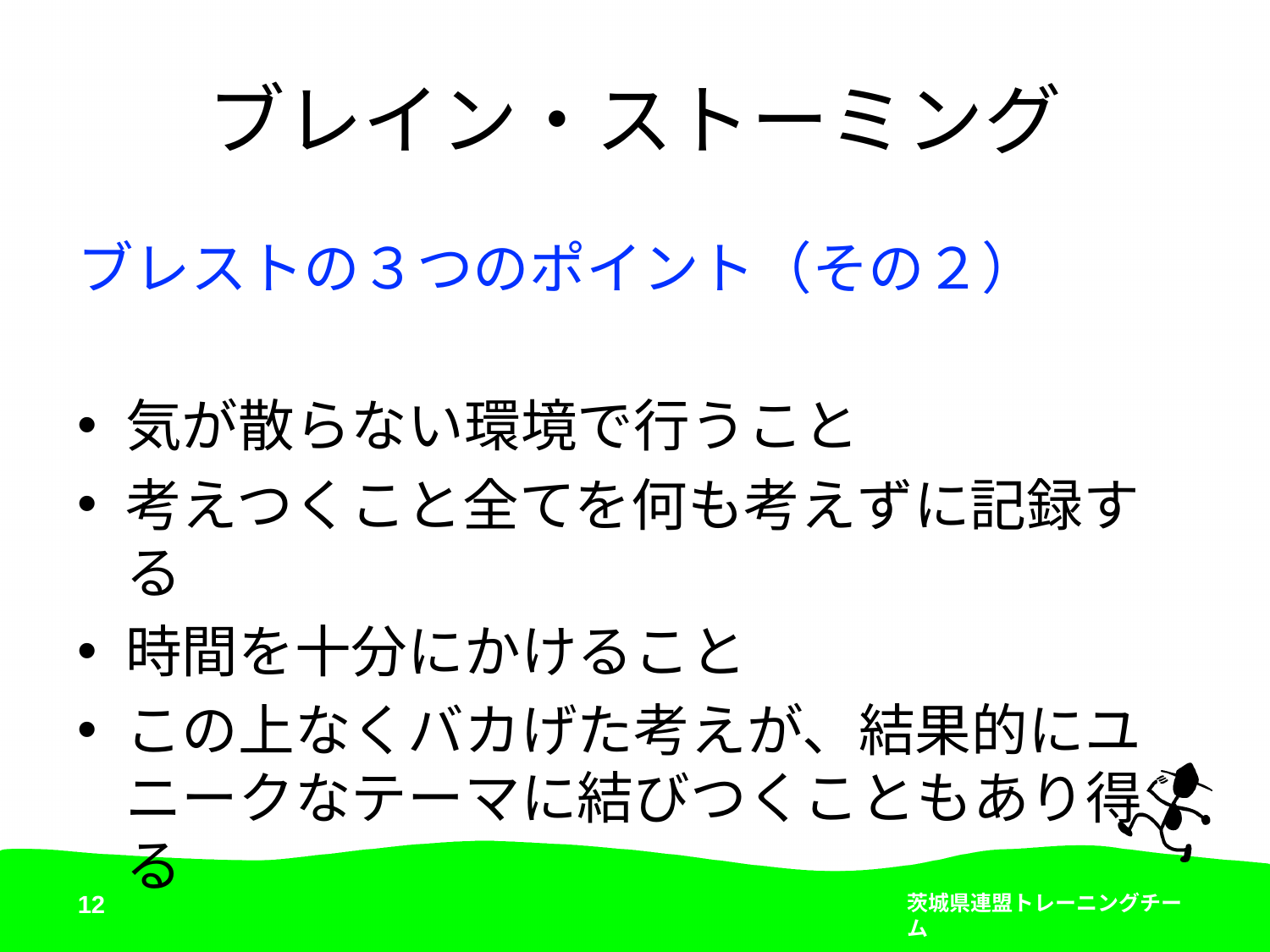

# ブレイン・ストーミング
ブレストの３つのポイント（その２）

気が散らない環境で行うこと
考えつくこと全てを何も考えずに記録する
時間を十分にかけること
この上なくバカげた考えが、結果的にユニークなテーマに結びつくこともあり得る
12
茨城県連盟トレーニングチーム